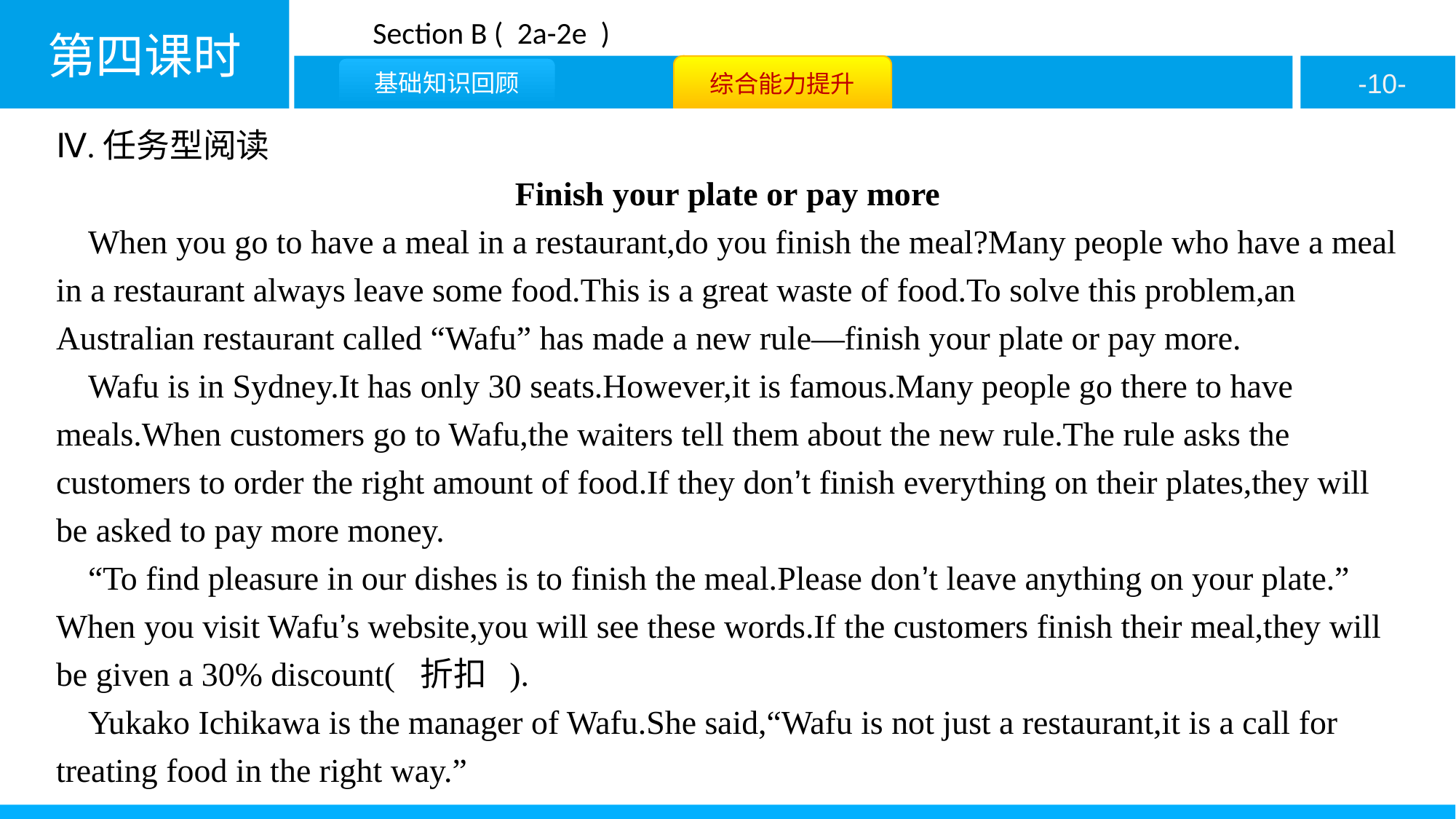

Ⅳ.任务型阅读
Finish your plate or pay more
When you go to have a meal in a restaurant,do you finish the meal?Many people who have a meal in a restaurant always leave some food.This is a great waste of food.To solve this problem,an Australian restaurant called “Wafu” has made a new rule—finish your plate or pay more.
Wafu is in Sydney.It has only 30 seats.However,it is famous.Many people go there to have meals.When customers go to Wafu,the waiters tell them about the new rule.The rule asks the customers to order the right amount of food.If they don’t finish everything on their plates,they will be asked to pay more money.
“To find pleasure in our dishes is to finish the meal.Please don’t leave anything on your plate.” When you visit Wafu’s website,you will see these words.If the customers finish their meal,they will be given a 30% discount(  折扣  ).
Yukako Ichikawa is the manager of Wafu.She said,“Wafu is not just a restaurant,it is a call for treating food in the right way.”